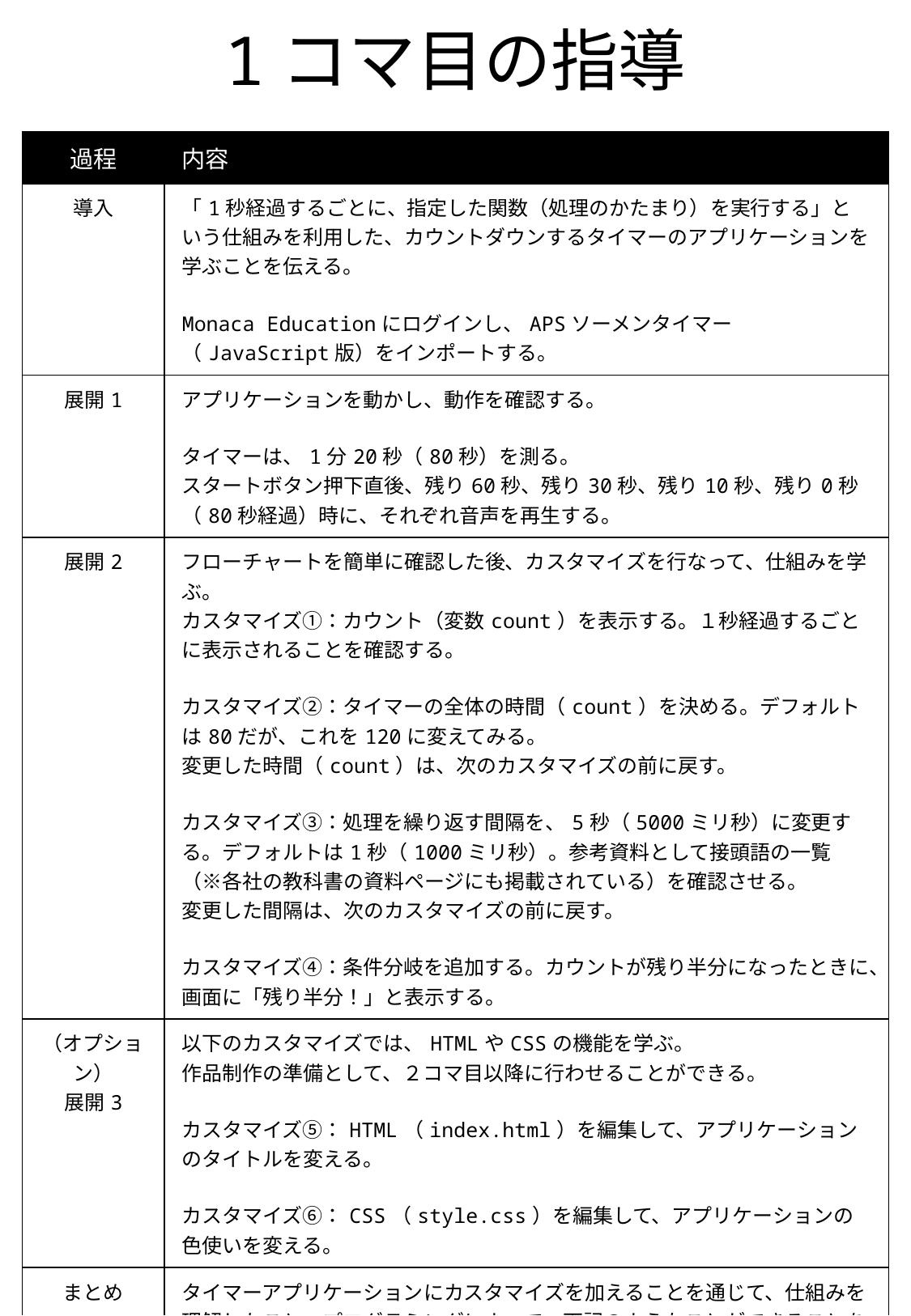

# 1コマ目の指導
| 過程 | 内容 |
| --- | --- |
| 導入 | 「1秒経過するごとに、指定した関数（処理のかたまり）を実行する」という仕組みを利用した、カウントダウンするタイマーのアプリケーションを学ぶことを伝える。 Monaca Educationにログインし、APSソーメンタイマー（JavaScript版）をインポートする。 |
| 展開1 | アプリケーションを動かし、動作を確認する。 タイマーは、1分20秒（80秒）を測る。 スタートボタン押下直後、残り60秒、残り30秒、残り10秒、残り0秒（80秒経過）時に、それぞれ音声を再生する。 |
| 展開2 | フローチャートを簡単に確認した後、カスタマイズを行なって、仕組みを学ぶ。 カスタマイズ①：カウント（変数count）を表示する。１秒経過するごとに表示されることを確認する。 カスタマイズ②：タイマーの全体の時間（count）を決める。デフォルトは80だが、これを120に変えてみる。 変更した時間（count）は、次のカスタマイズの前に戻す。 カスタマイズ③：処理を繰り返す間隔を、5秒（5000ミリ秒）に変更する。デフォルトは1秒（1000ミリ秒）。参考資料として接頭語の一覧（※各社の教科書の資料ページにも掲載されている）を確認させる。 変更した間隔は、次のカスタマイズの前に戻す。 カスタマイズ④：条件分岐を追加する。カウントが残り半分になったときに、画面に「残り半分！」と表示する。 |
| （オプション） 展開3 | 以下のカスタマイズでは、HTMLやCSSの機能を学ぶ。 作品制作の準備として、２コマ目以降に行わせることができる。 カスタマイズ⑤：HTML（index.html）を編集して、アプリケーションのタイトルを変える。 カスタマイズ⑥：CSS（style.css）を編集して、アプリケーションの色使いを変える。 |
| まとめ | タイマーアプリケーションにカスタマイズを加えることを通じて、仕組みを理解したこと、プログラミングによって、下記のようなことができることを学んだことを確認する。 一定時間ごとに決まった処理のかたまりを実行する 条件によって処理を切り替える（条件分岐） その他、接頭語を学んだ。 時間の単位に、接頭語をつけることで、大きさを指定できる |